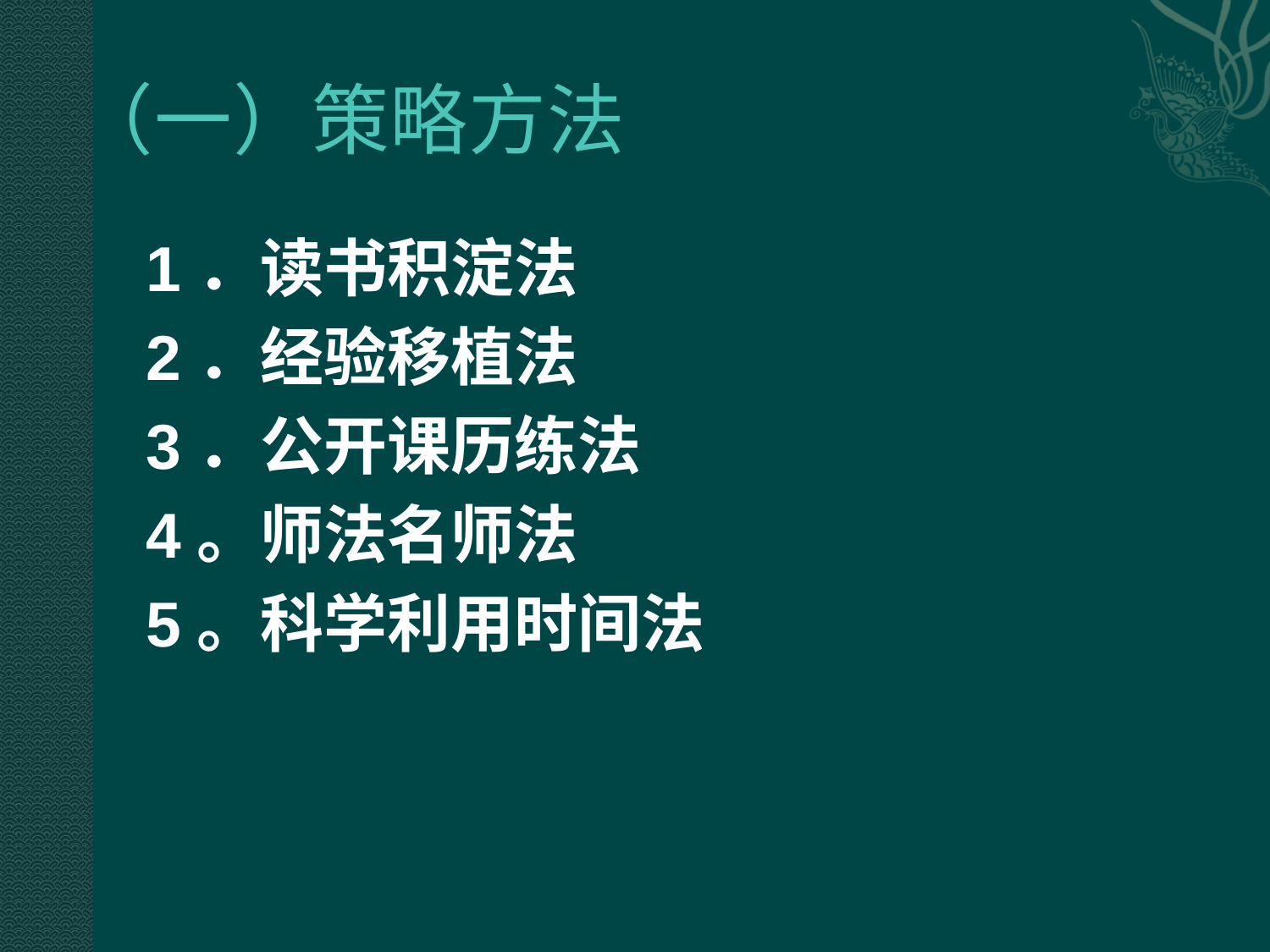

# （一）策略方法
    1．读书积淀法
    2．经验移植法
    3．公开课历练法
    4。师法名师法
    5。科学利用时间法